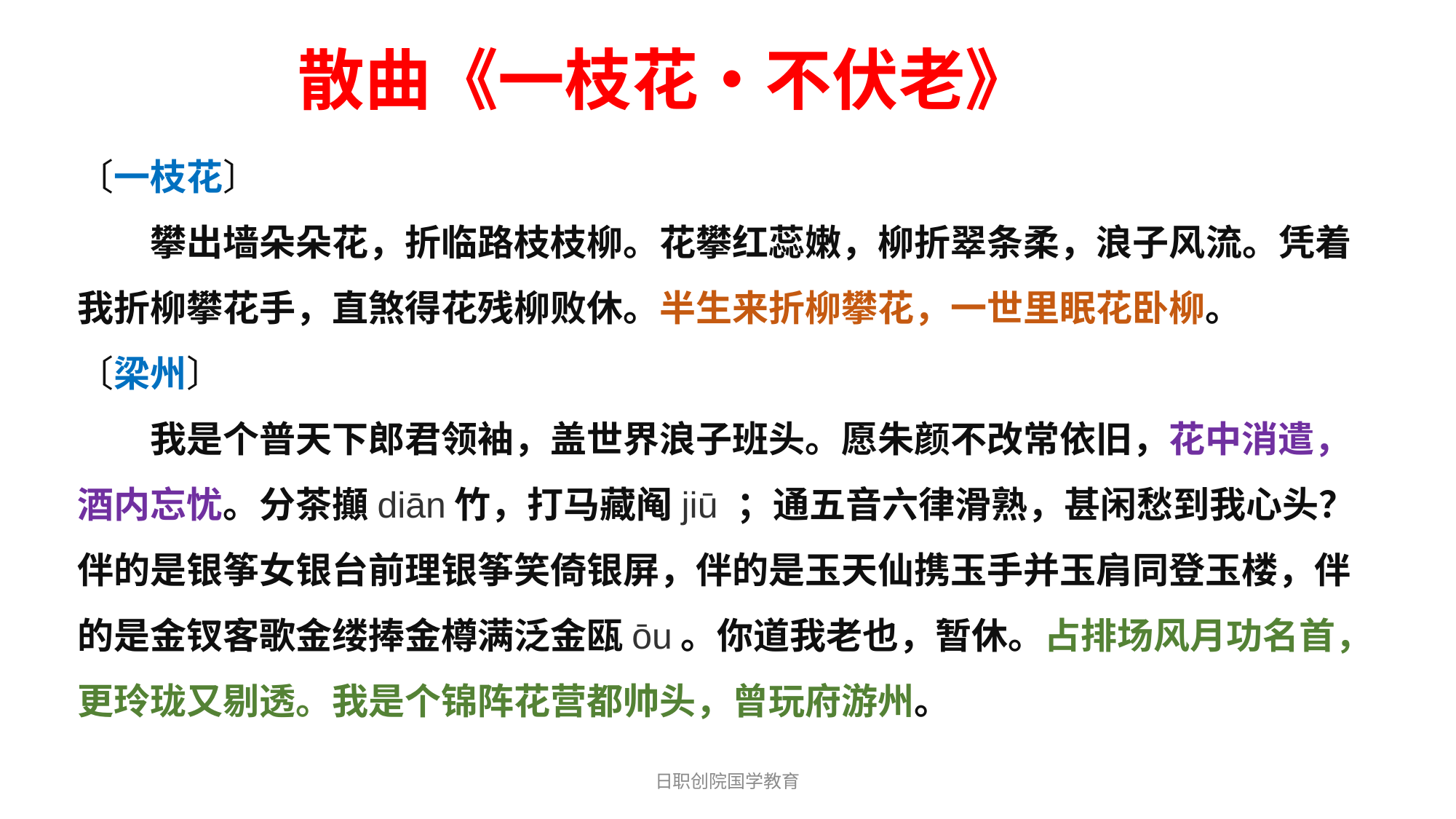

散曲《一枝花•不伏老》
〔一枝花〕
　　攀出墙朵朵花，折临路枝枝柳。花攀红蕊嫩，柳折翠条柔，浪子风流。凭着我折柳攀花手，直煞得花残柳败休。半生来折柳攀花，一世里眠花卧柳。
〔梁州〕
　　我是个普天下郎君领袖，盖世界浪子班头。愿朱颜不改常依旧，花中消遣，酒内忘忧。分茶攧diān竹，打马藏阄jiū ；通五音六律滑熟，甚闲愁到我心头？伴的是银筝女银台前理银筝笑倚银屏，伴的是玉天仙携玉手并玉肩同登玉楼，伴的是金钗客歌金缕捧金樽满泛金瓯ōu。你道我老也，暂休。占排场风月功名首，更玲珑又剔透。我是个锦阵花营都帅头，曾玩府游州。
日职创院国学教育